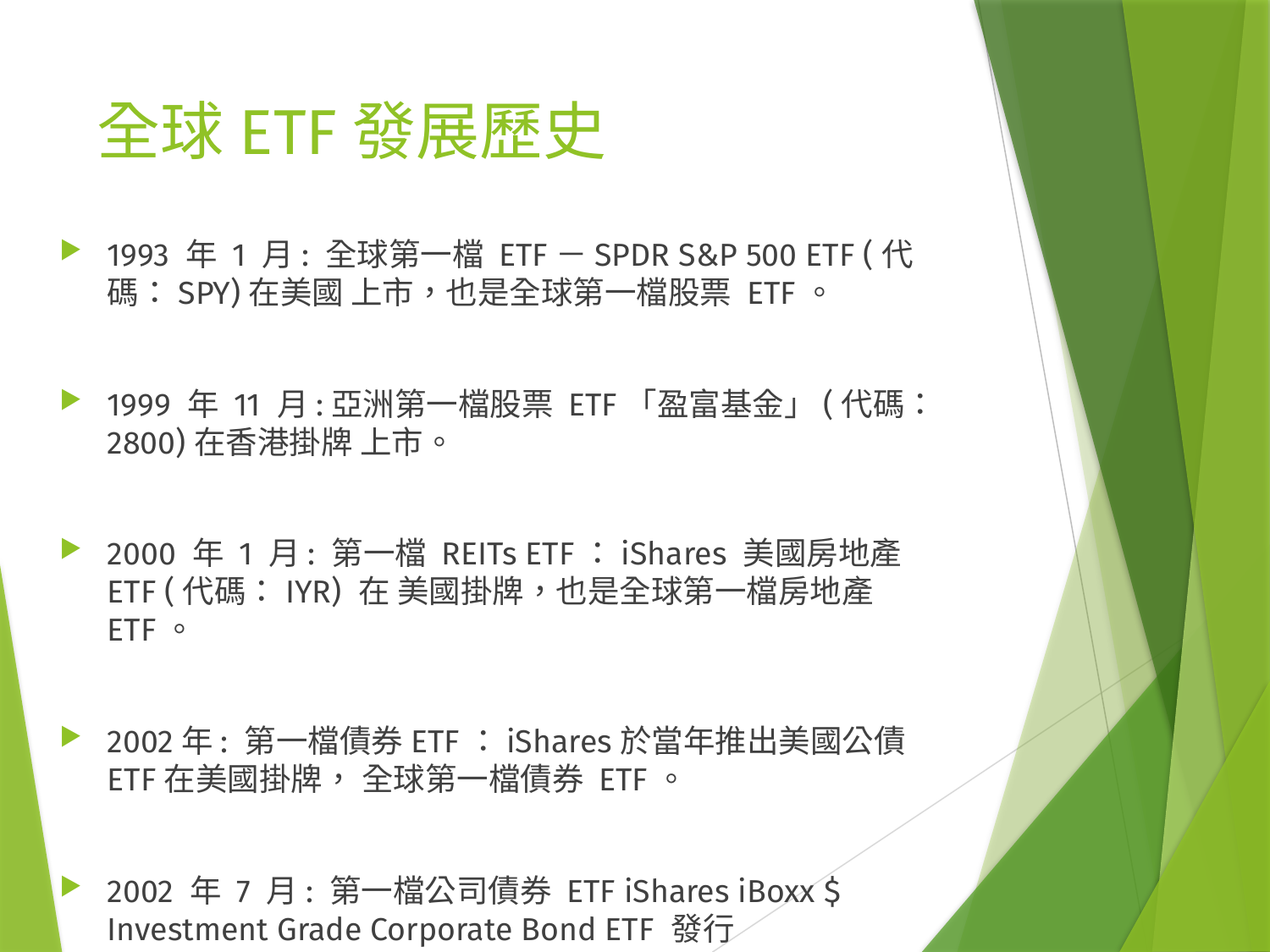

# 全球ETF發展歷史
1993 年 1 月: 全球第一檔 ETF－SPDR S&P 500 ETF (代碼：SPY)在美國 上市，也是全球第一檔股票 ETF。

1999 年 11 月:亞洲第一檔股票 ETF「盈富基金」(代碼：2800)在香港掛牌 上市。

2000 年 1 月: 第一檔 REITs ETF：iShares 美國房地產 ETF (代碼：IYR) 在 美國掛牌，也是全球第一檔房地產 ETF。

2002年: 第一檔債券ETF：iShares於當年推出美國公債ETF在美國掛牌， 全球第一檔債券 ETF。

2002 年 7 月: 第一檔公司債券 ETF iShares iBoxx $ Investment Grade Corporate Bond ETF 發行